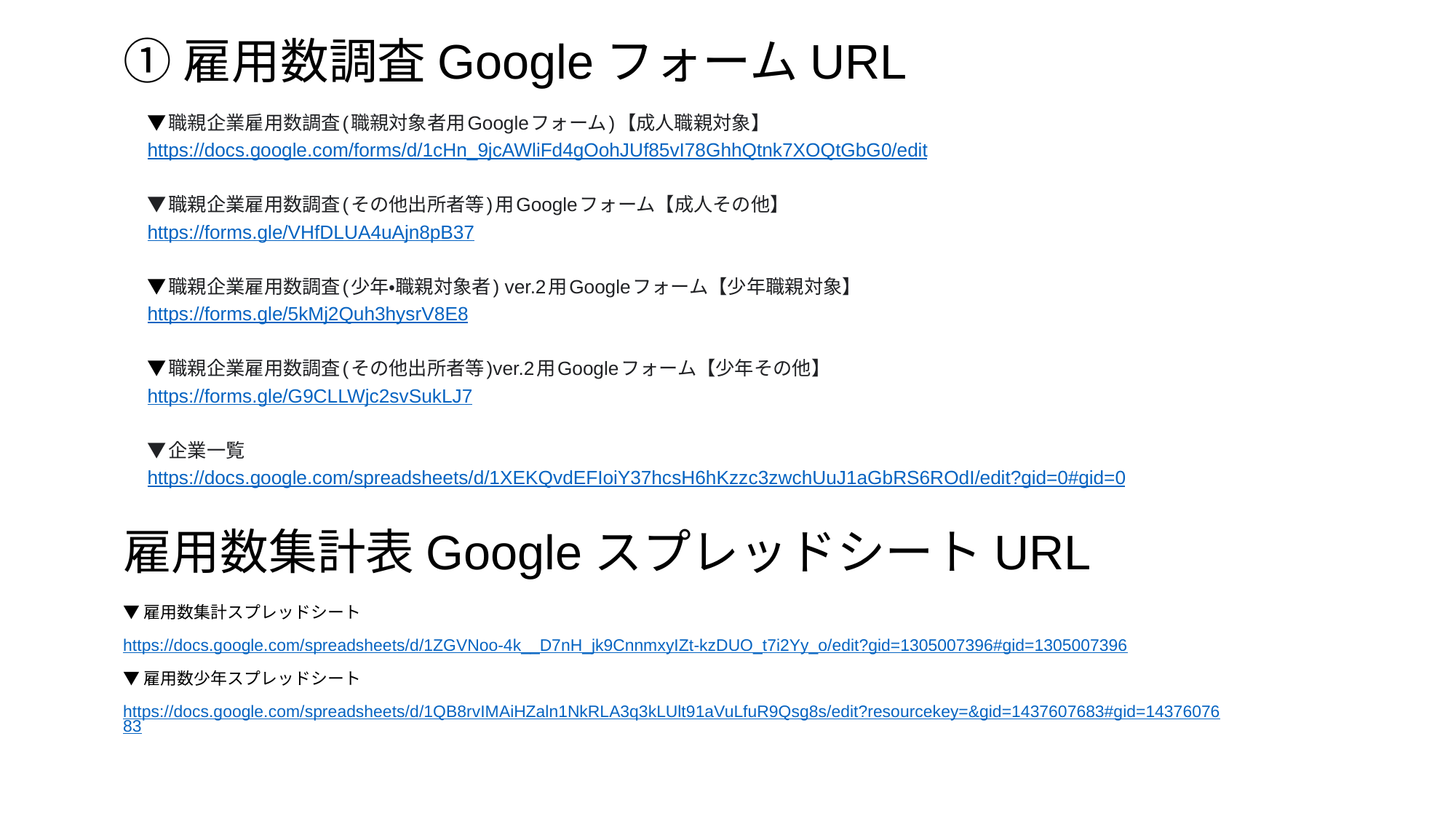

# ➀雇用数調査GoogleフォームURL
▼職親企業雇用数調査(職親対象者用Googleフォーム)【成人職親対象】
https://docs.google.com/forms/d/1cHn_9jcAWliFd4gOohJUf85vI78GhhQtnk7XOQtGbG0/edit

▼職親企業雇用数調査(その他出所者等)用Googleフォーム【成人その他】
https://forms.gle/VHfDLUA4uAjn8pB37

▼職親企業雇用数調査(少年・職親対象者) ver.2用Googleフォーム【少年職親対象】
https://forms.gle/5kMj2Quh3hysrV8E8

▼職親企業雇用数調査(その他出所者等)ver.2用Googleフォーム【少年その他】
https://forms.gle/G9CLLWjc2svSukLJ7

▼企業一覧
https://docs.google.com/spreadsheets/d/1XEKQvdEFIoiY37hcsH6hKzzc3zwchUuJ1aGbRS6ROdI/edit?gid=0#gid=0

雇用数集計表GoogleスプレッドシートURL
▼雇用数集計スプレッドシート
https://docs.google.com/spreadsheets/d/1ZGVNoo-4k__D7nH_jk9CnnmxyIZt-kzDUO_t7i2Yy_o/edit?gid=1305007396#gid=1305007396
▼雇用数少年スプレッドシート
https://docs.google.com/spreadsheets/d/1QB8rvIMAiHZaln1NkRLA3q3kLUlt91aVuLfuR9Qsg8s/edit?resourcekey=&gid=1437607683#gid=1437607683